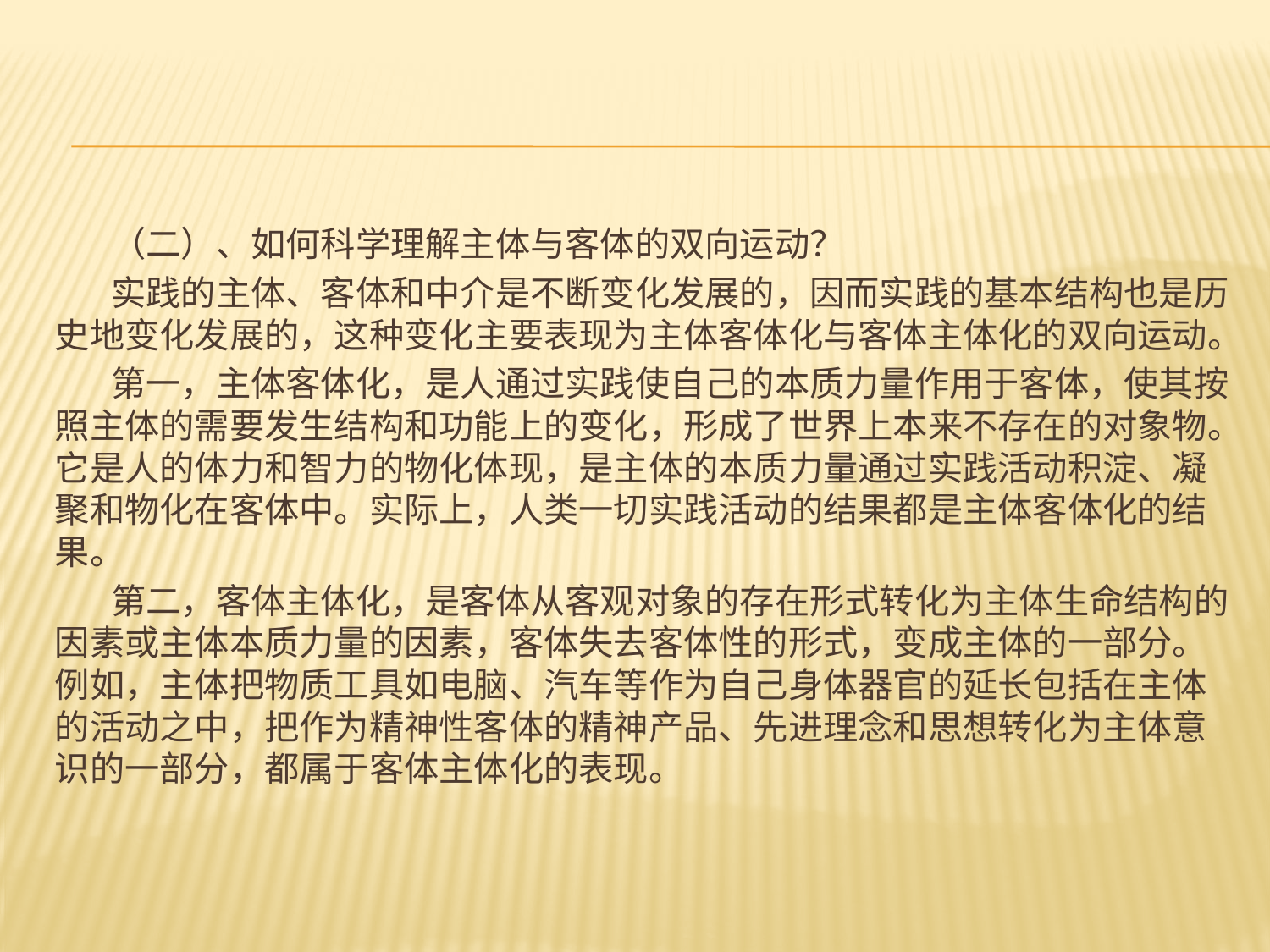

#
（二）、如何科学理解主体与客体的双向运动？
实践的主体、客体和中介是不断变化发展的，因而实践的基本结构也是历史地变化发展的，这种变化主要表现为主体客体化与客体主体化的双向运动。
第一，主体客体化，是人通过实践使自己的本质力量作用于客体，使其按照主体的需要发生结构和功能上的变化，形成了世界上本来不存在的对象物。它是人的体力和智力的物化体现，是主体的本质力量通过实践活动积淀、凝聚和物化在客体中。实际上，人类一切实践活动的结果都是主体客体化的结果。
第二，客体主体化，是客体从客观对象的存在形式转化为主体生命结构的因素或主体本质力量的因素，客体失去客体性的形式，变成主体的一部分。例如，主体把物质工具如电脑、汽车等作为自己身体器官的延长包括在主体的活动之中，把作为精神性客体的精神产品、先进理念和思想转化为主体意识的一部分，都属于客体主体化的表现。